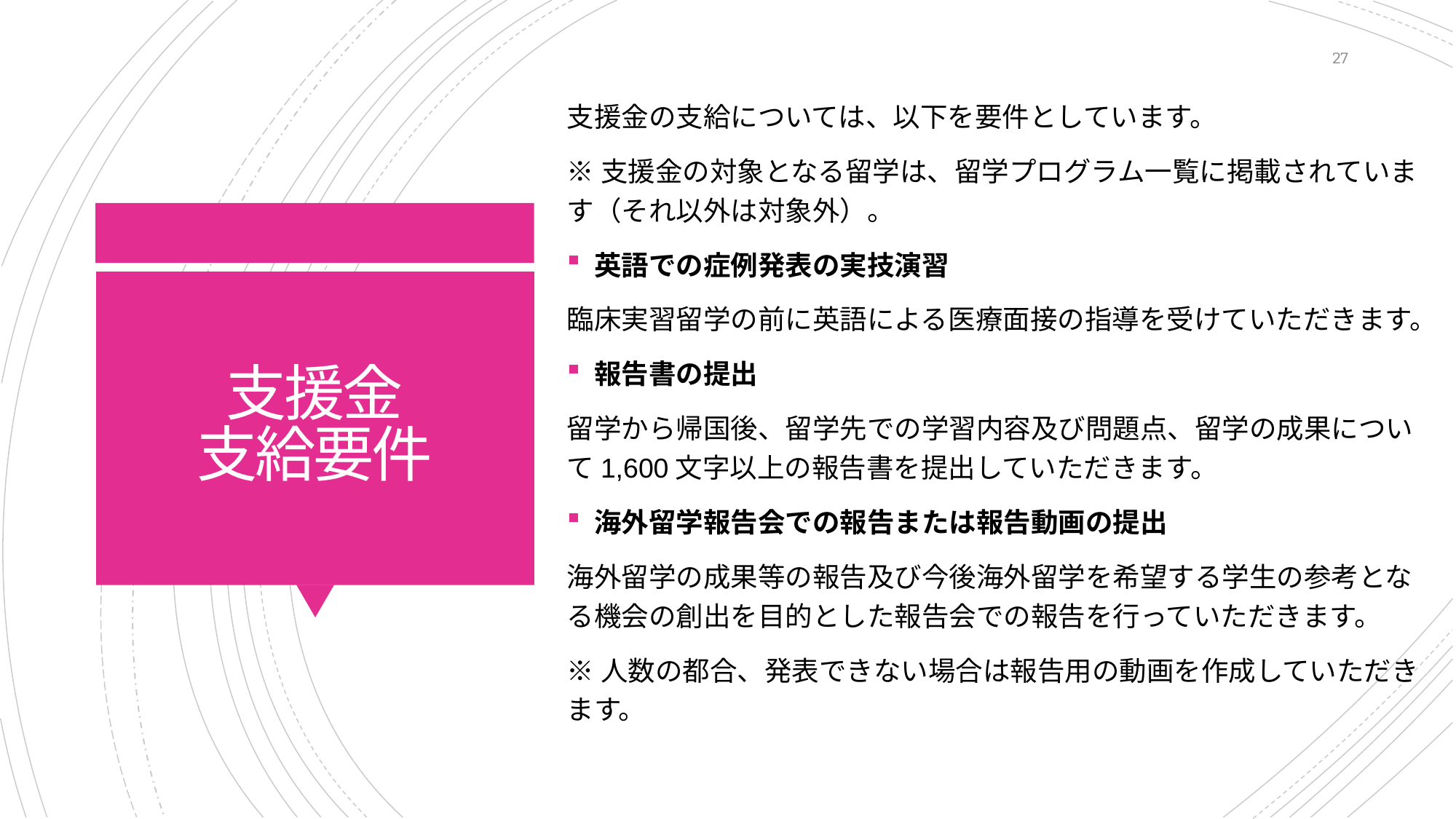

27
支援金の支給については、以下を要件としています。
※支援金の対象となる留学は、留学プログラム一覧に掲載されています（それ以外は対象外）。
英語での症例発表の実技演習
臨床実習留学の前に英語による医療面接の指導を受けていただきます。
報告書の提出
留学から帰国後、留学先での学習内容及び問題点、留学の成果について1,600文字以上の報告書を提出していただきます。
海外留学報告会での報告または報告動画の提出
海外留学の成果等の報告及び今後海外留学を希望する学生の参考となる機会の創出を目的とした報告会での報告を行っていただきます。
※人数の都合、発表できない場合は報告用の動画を作成していただきます。
# 支援金 支給要件